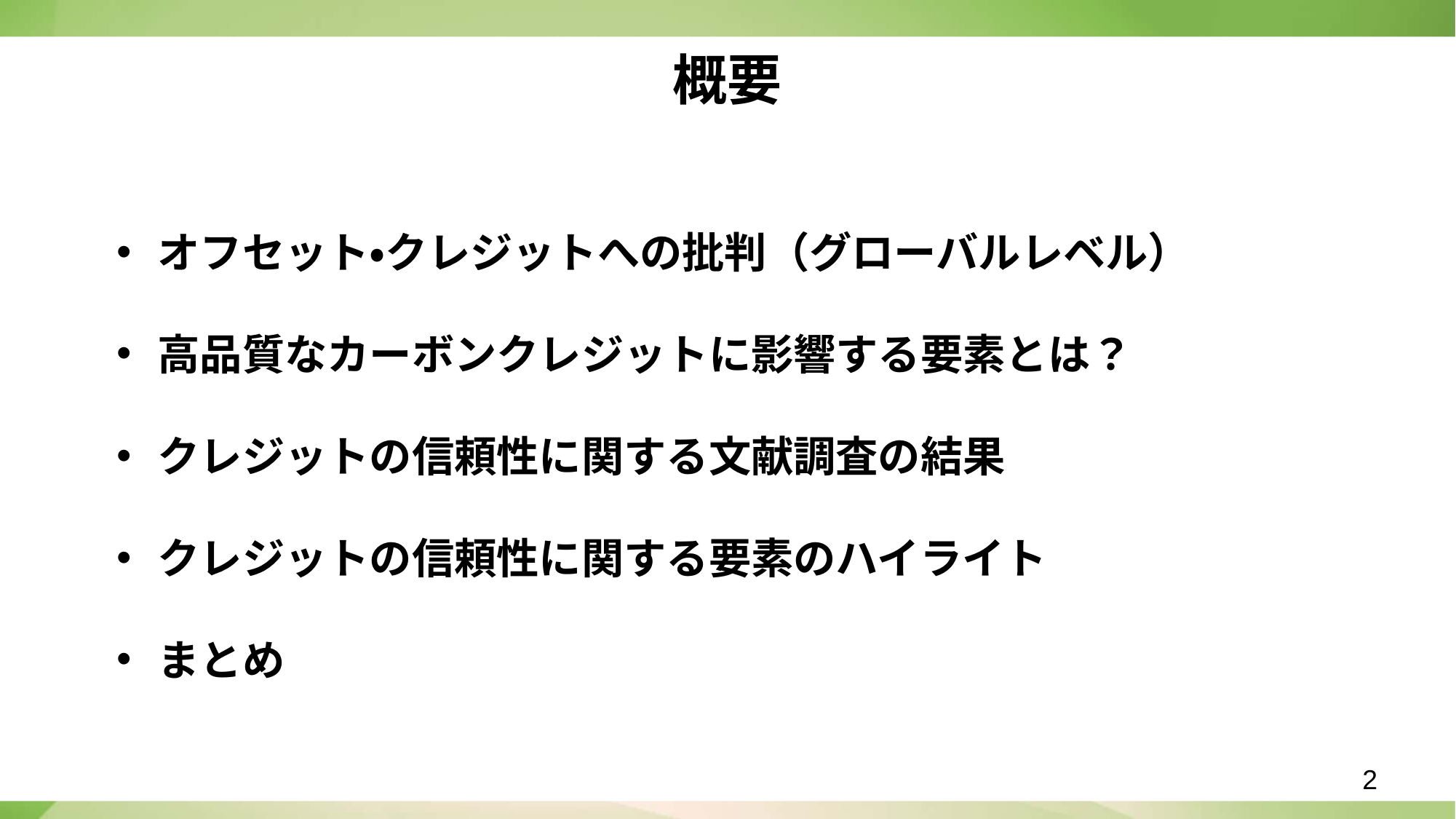

概要
オフセット・クレジットへの批判（グローバルレベル）
高品質なカーボンクレジットに影響する要素とは？
クレジットの信頼性に関する文献調査の結果
クレジットの信頼性に関する要素のハイライト
まとめ